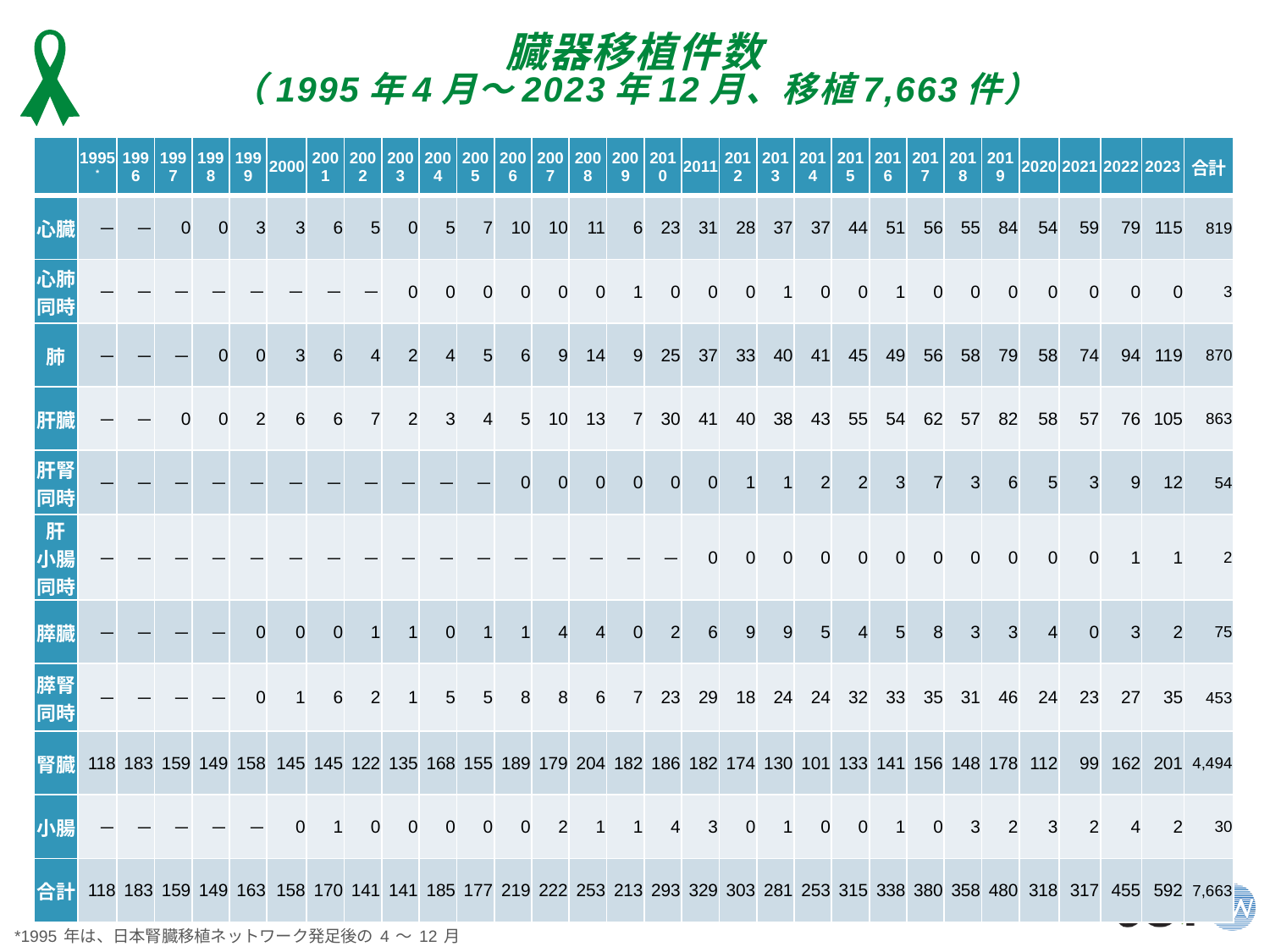

臓器移植件数
（1995年4月～2023年12月、移植7,663件）
|  | 1995\* | 1996 | 1997 | 1998 | 1999 | 2000 | 2001 | 2002 | 2003 | 2004 | 2005 | 2006 | 2007 | 2008 | 2009 | 2010 | 2011 | 2012 | 2013 | 2014 | 2015 | 2016 | 2017 | 2018 | 2019 | 2020 | 2021 | 2022 | 2023 | 合計 |
| --- | --- | --- | --- | --- | --- | --- | --- | --- | --- | --- | --- | --- | --- | --- | --- | --- | --- | --- | --- | --- | --- | --- | --- | --- | --- | --- | --- | --- | --- | --- |
| 心臓 | － | － | 0 | 0 | 3 | 3 | 6 | 5 | 0 | 5 | 7 | 10 | 10 | 11 | 6 | 23 | 31 | 28 | 37 | 37 | 44 | 51 | 56 | 55 | 84 | 54 | 59 | 79 | 115 | 819 |
| 心肺 同時 | － | － | － | － | － | － | － | － | 0 | 0 | 0 | 0 | 0 | 0 | 1 | 0 | 0 | 0 | 1 | 0 | 0 | 1 | 0 | 0 | 0 | 0 | 0 | 0 | 0 | 3 |
| 肺 | － | － | － | 0 | 0 | 3 | 6 | 4 | 2 | 4 | 5 | 6 | 9 | 14 | 9 | 25 | 37 | 33 | 40 | 41 | 45 | 49 | 56 | 58 | 79 | 58 | 74 | 94 | 119 | 870 |
| 肝臓 | － | － | 0 | 0 | 2 | 6 | 6 | 7 | 2 | 3 | 4 | 5 | 10 | 13 | 7 | 30 | 41 | 40 | 38 | 43 | 55 | 54 | 62 | 57 | 82 | 58 | 57 | 76 | 105 | 863 |
| 肝腎 同時 | － | － | － | － | － | － | － | － | － | － | － | 0 | 0 | 0 | 0 | 0 | 0 | 1 | 1 | 2 | 2 | 3 | 7 | 3 | 6 | 5 | 3 | 9 | 12 | 54 |
| 肝 小腸同時 | － | － | － | － | － | － | － | － | － | － | － | － | － | － | － | － | 0 | 0 | 0 | 0 | 0 | 0 | 0 | 0 | 0 | 0 | 0 | 1 | 1 | 2 |
| 膵臓 | － | － | － | － | 0 | 0 | 0 | 1 | 1 | 0 | 1 | 1 | 4 | 4 | 0 | 2 | 6 | 9 | 9 | 5 | 4 | 5 | 8 | 3 | 3 | 4 | 0 | 3 | 2 | 75 |
| 膵腎 同時 | － | － | － | － | 0 | 1 | 6 | 2 | 1 | 5 | 5 | 8 | 8 | 6 | 7 | 23 | 29 | 18 | 24 | 24 | 32 | 33 | 35 | 31 | 46 | 24 | 23 | 27 | 35 | 453 |
| 腎臓 | 118 | 183 | 159 | 149 | 158 | 145 | 145 | 122 | 135 | 168 | 155 | 189 | 179 | 204 | 182 | 186 | 182 | 174 | 130 | 101 | 133 | 141 | 156 | 148 | 178 | 112 | 99 | 162 | 201 | 4,494 |
| 小腸 | － | － | － | － | － | 0 | 1 | 0 | 0 | 0 | 0 | 0 | 2 | 1 | 1 | 4 | 3 | 0 | 1 | 0 | 0 | 1 | 0 | 3 | 2 | 3 | 2 | 4 | 2 | 30 |
| 合計 | 118 | 183 | 159 | 149 | 163 | 158 | 170 | 141 | 141 | 185 | 177 | 219 | 222 | 253 | 213 | 293 | 329 | 303 | 281 | 253 | 315 | 338 | 380 | 358 | 480 | 318 | 317 | 455 | 592 | 7,663 |
*1995年は、日本腎臓移植ネットワーク発足後の4～12月